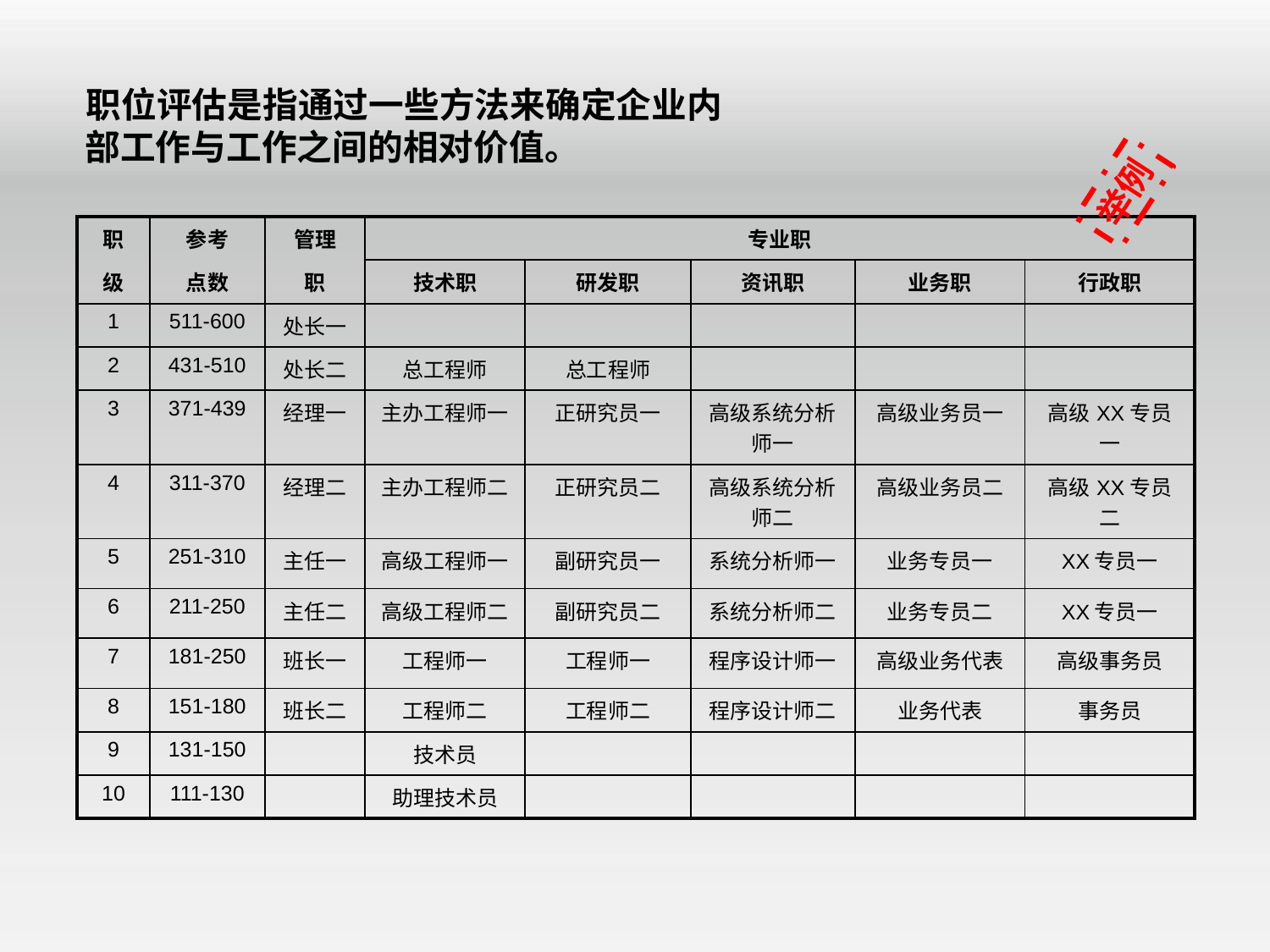

职位评估是指通过一些方法来确定企业内部工作与工作之间的相对价值。
举例
| 职 | 参考 | 管理 | 专业职 |  |  |  |  |
| --- | --- | --- | --- | --- | --- | --- | --- |
| 级 | 点数 | 职 | 技术职 | 研发职 | 资讯职 | 业务职 | 行政职 |
| 1 | 511-600 | 处长一 |  |  |  |  |  |
| 2 | 431-510 | 处长二 | 总工程师 | 总工程师 |  |  |  |
| 3 | 371-439 | 经理一 | 主办工程师一 | 正研究员一 | 高级系统分析师一 | 高级业务员一 | 高级XX专员一 |
| 4 | 311-370 | 经理二 | 主办工程师二 | 正研究员二 | 高级系统分析师二 | 高级业务员二 | 高级XX专员二 |
| 5 | 251-310 | 主任一 | 高级工程师一 | 副研究员一 | 系统分析师一 | 业务专员一 | XX专员一 |
| 6 | 211-250 | 主任二 | 高级工程师二 | 副研究员二 | 系统分析师二 | 业务专员二 | XX专员一 |
| 7 | 181-250 | 班长一 | 工程师一 | 工程师一 | 程序设计师一 | 高级业务代表 | 高级事务员 |
| 8 | 151-180 | 班长二 | 工程师二 | 工程师二 | 程序设计师二 | 业务代表 | 事务员 |
| 9 | 131-150 |  | 技术员 |  |  |  |  |
| 10 | 111-130 |  | 助理技术员 |  |  |  |  |